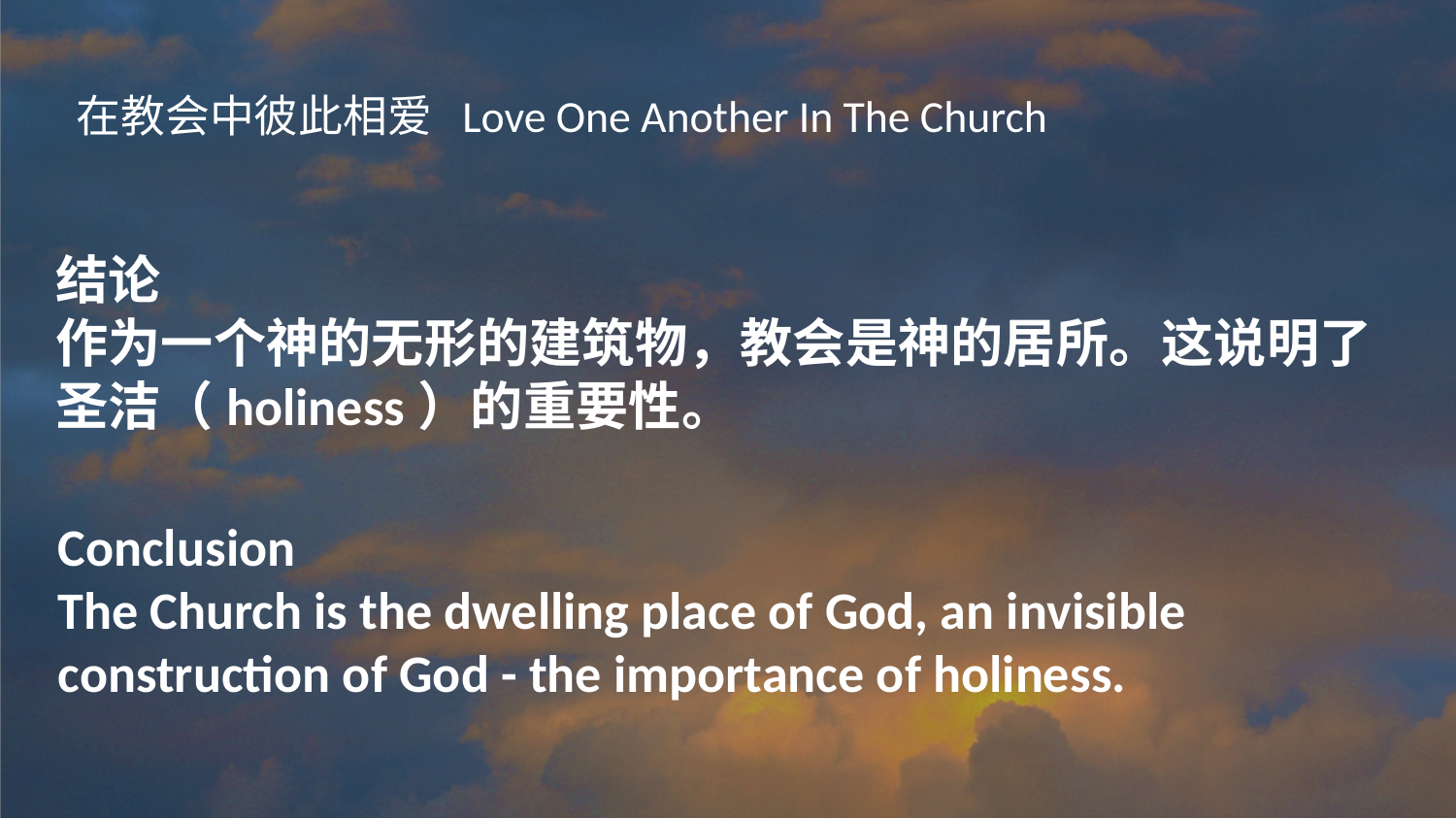

在教会中彼此相爱  Love One Another In The Church
结论
作为一个神的无形的建筑物，教会是神的居所。这说明了圣洁（holiness）的重要性。
Conclusion
The Church is the dwelling place of God, an invisible construction of God - the importance of holiness.